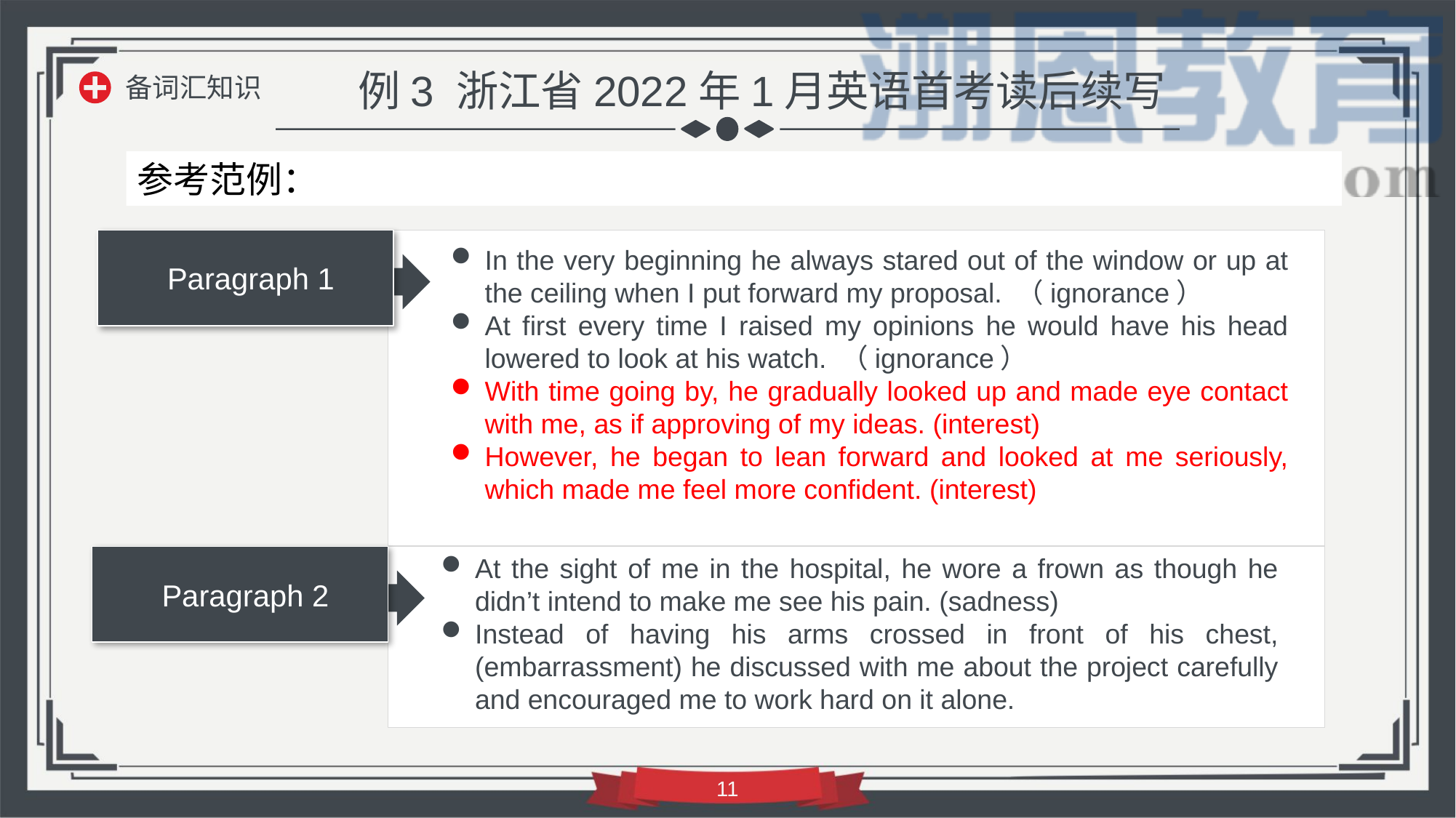

例3 浙江省2022年1月英语首考读后续写
备词汇知识

参考范例：

In the very beginning he always stared out of the window or up at the ceiling when I put forward my proposal. （ignorance）
At first every time I raised my opinions he would have his head lowered to look at his watch. （ignorance）
With time going by, he gradually looked up and made eye contact with me, as if approving of my ideas. (interest)
However, he began to lean forward and looked at me seriously, which made me feel more confident. (interest)
Paragraph 1

At the sight of me in the hospital, he wore a frown as though he didn’t intend to make me see his pain. (sadness)
Instead of having his arms crossed in front of his chest, (embarrassment) he discussed with me about the project carefully and encouraged me to work hard on it alone.

Paragraph 2